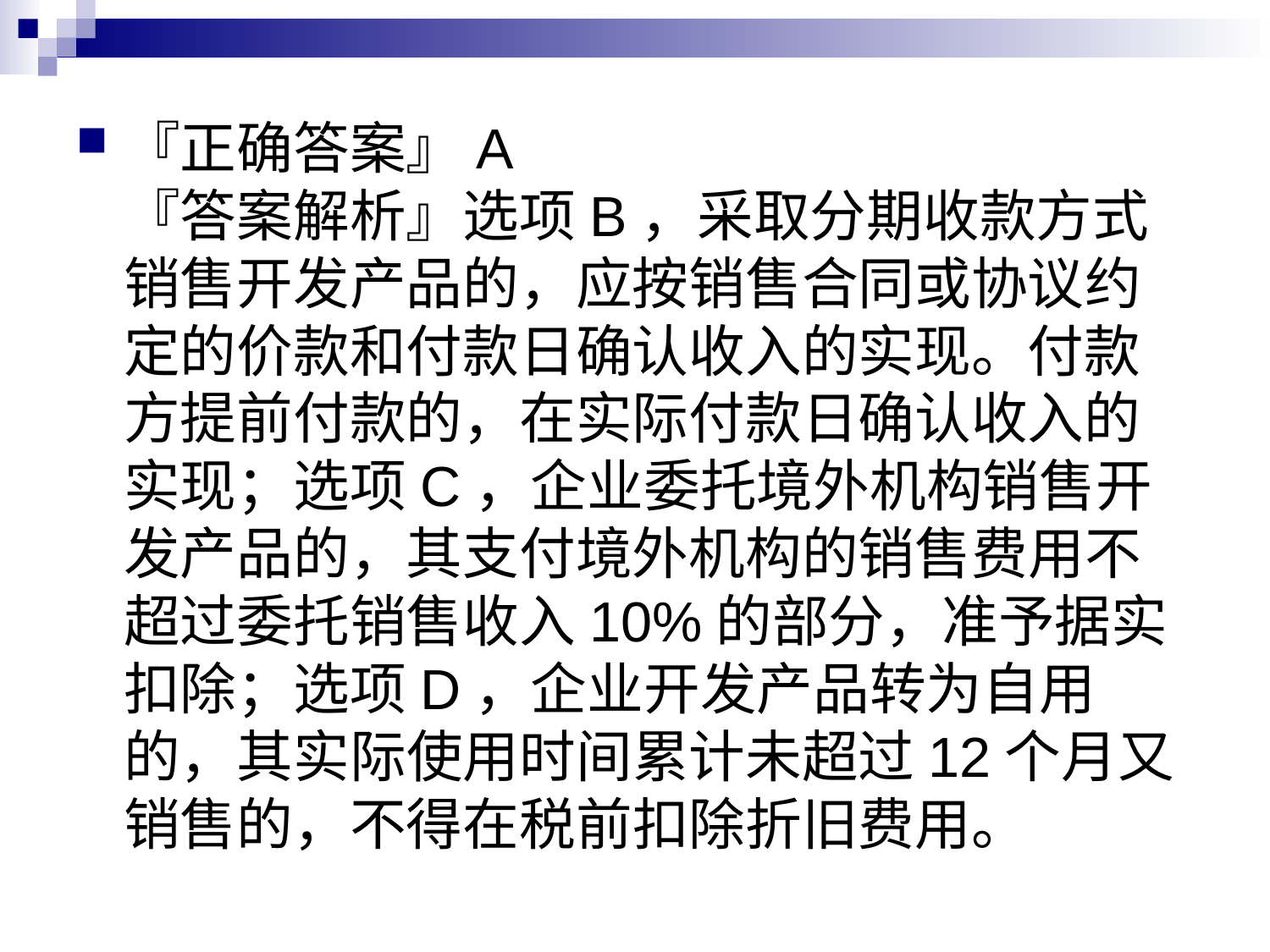

『正确答案』A
『答案解析』选项B，采取分期收款方式销售开发产品的，应按销售合同或协议约定的价款和付款日确认收入的实现。付款方提前付款的，在实际付款日确认收入的实现；选项C，企业委托境外机构销售开发产品的，其支付境外机构的销售费用不超过委托销售收入10%的部分，准予据实扣除；选项D，企业开发产品转为自用的，其实际使用时间累计未超过12个月又销售的，不得在税前扣除折旧费用。